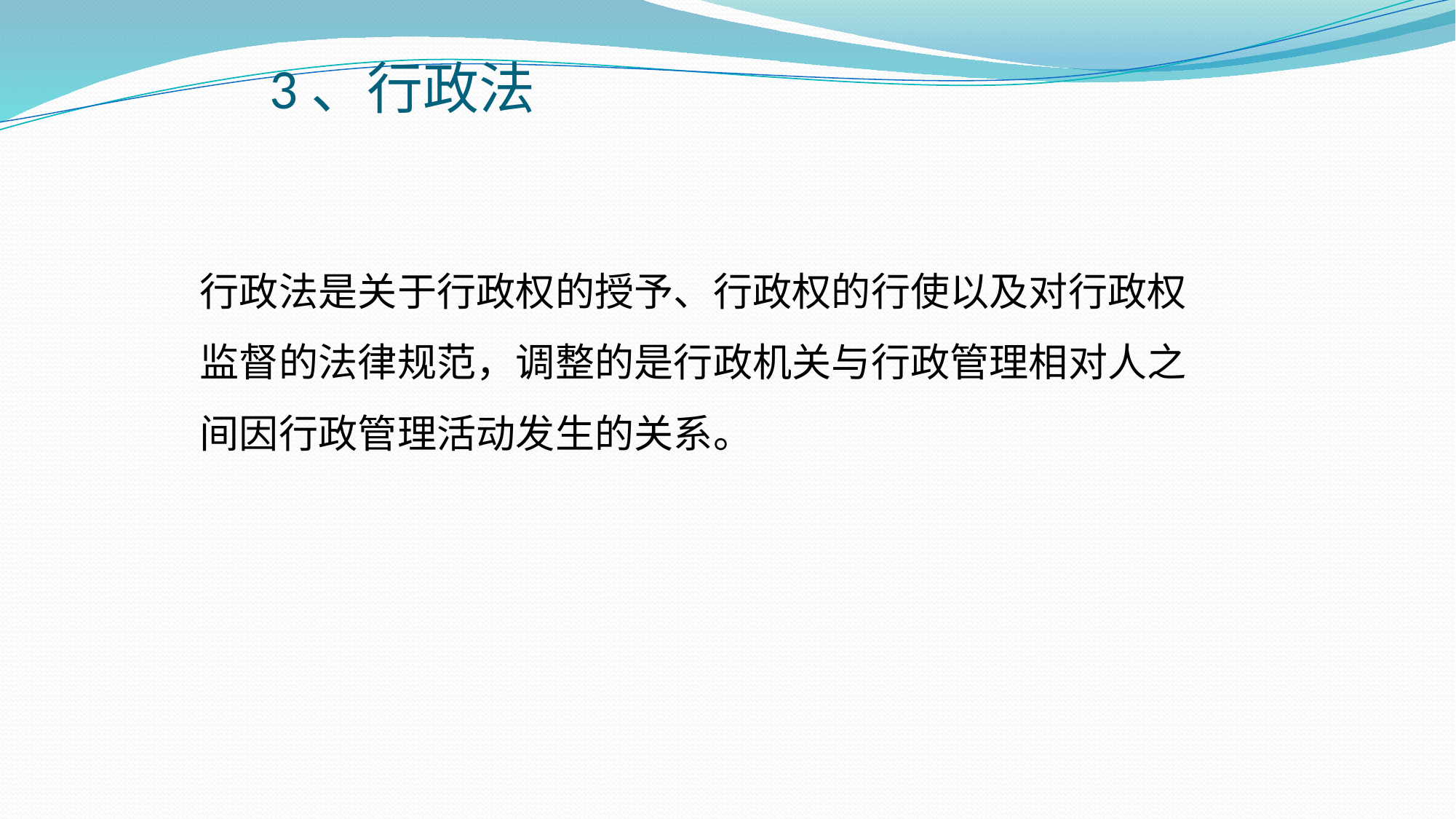

# 3、行政法
行政法是关于行政权的授予、行政权的行使以及对行政权监督的法律规范，调整的是行政机关与行政管理相对人之间因行政管理活动发生的关系。